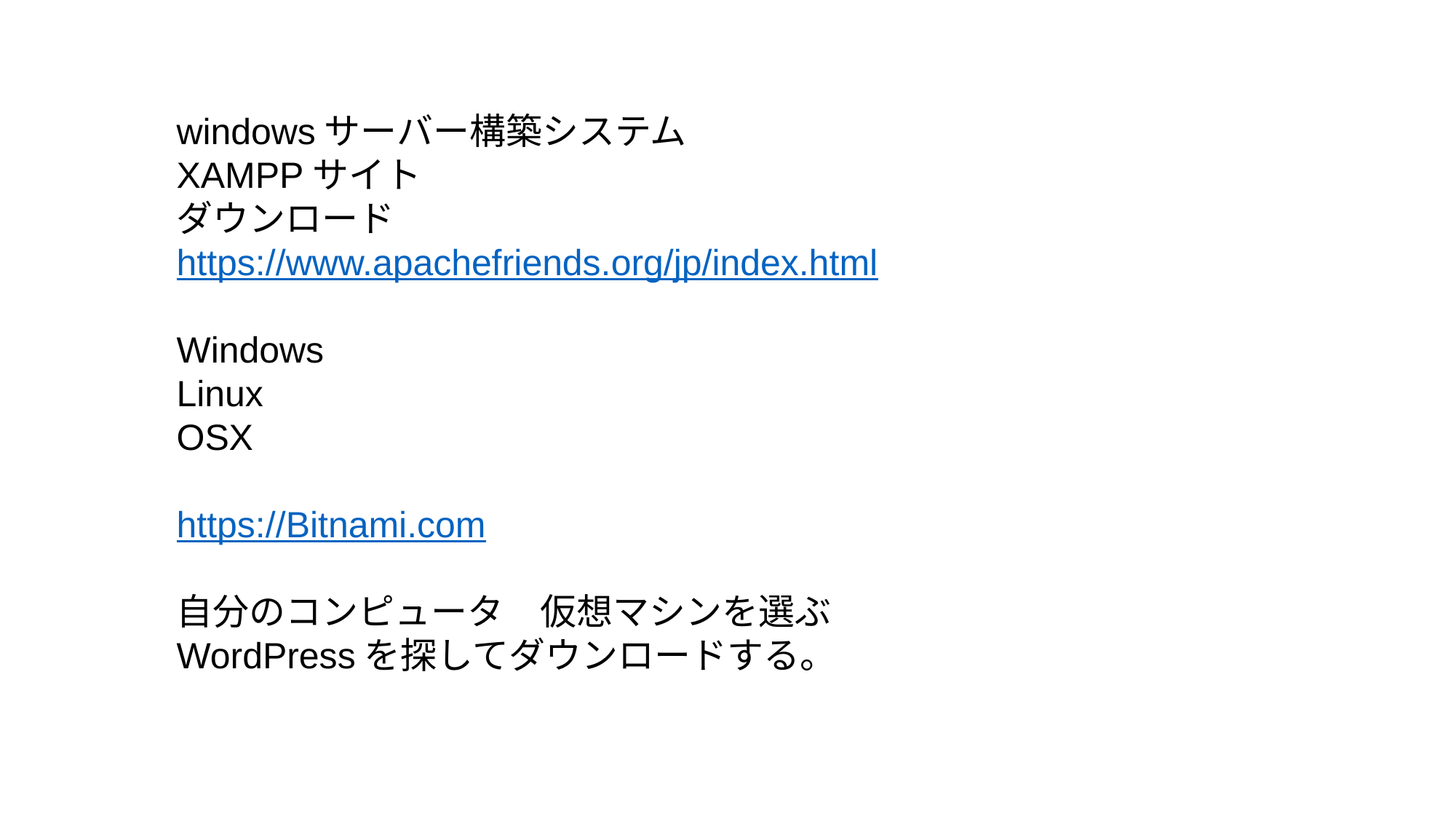

windowsサーバー構築システム
XAMPPサイト
ダウンロード
https://www.apachefriends.org/jp/index.html

Windows
Linux
OSX

https://Bitnami.com

自分のコンピュータ　仮想マシンを選ぶ
WordPressを探してダウンロードする。